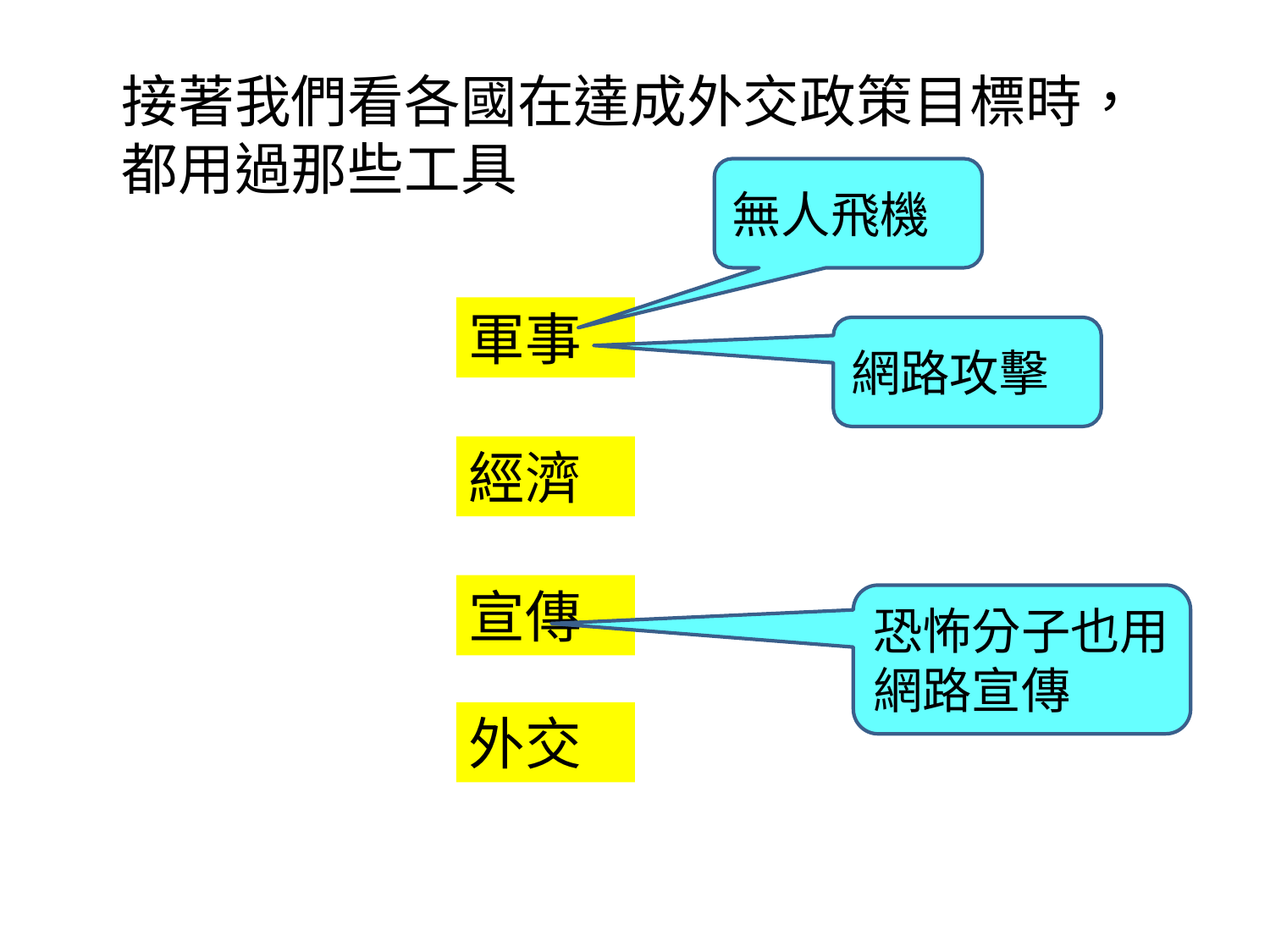

接著我們看各國在達成外交政策目標時，都用過那些工具
無人飛機
軍事
網路攻擊
經濟
宣傳
恐怖分子也用網路宣傳
外交